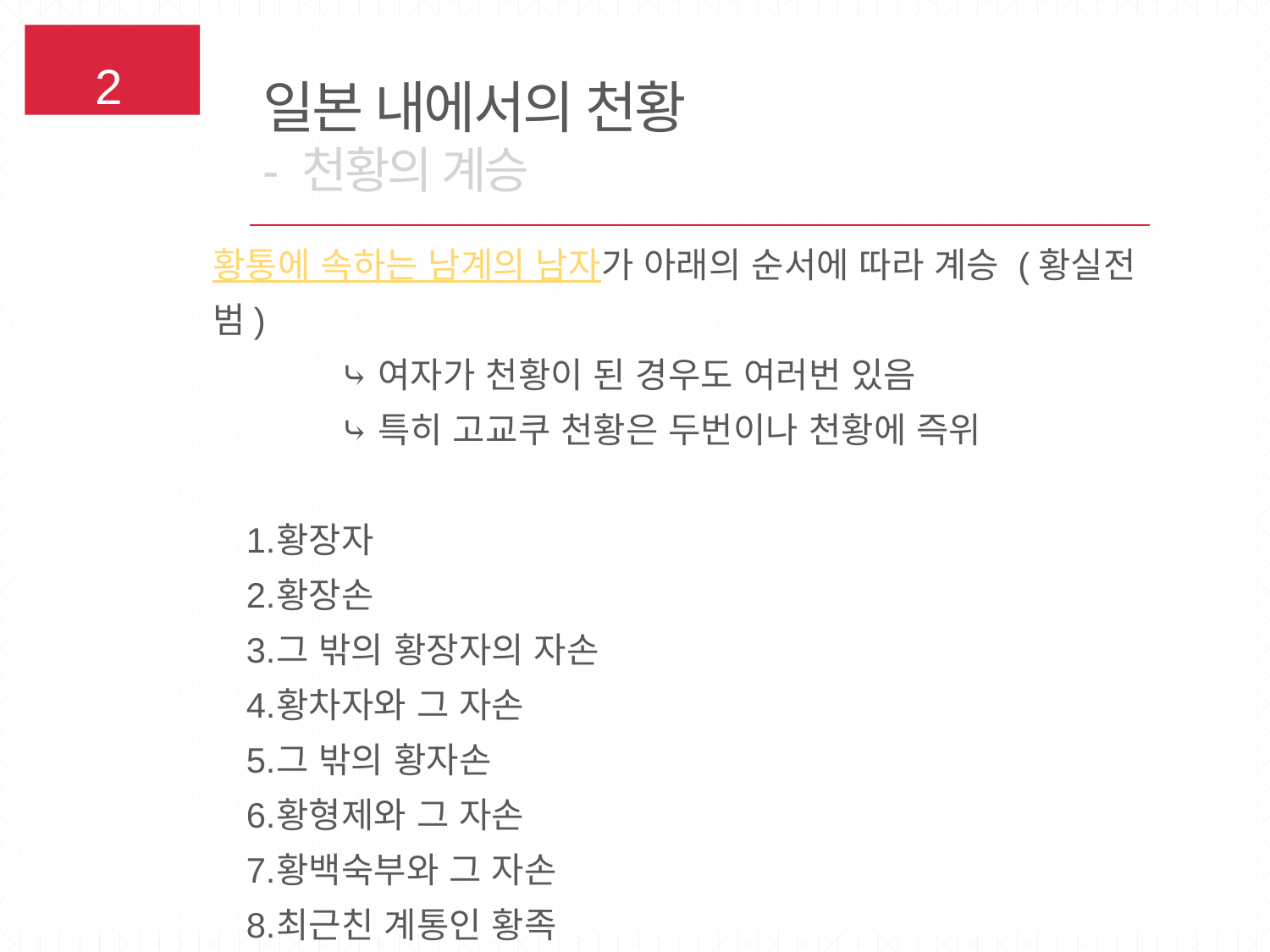

일본 내에서의 천황
- 천황의 계승

2
황통에 속하는 남계의 남자가 아래의 순서에 따라 계승 (황실전범)
	⤷여자가 천황이 된 경우도 여러번 있음
	⤷특히 고교쿠 천황은 두번이나 천황에 즉위

황장자
황장손
그 밖의 황장자의 자손
황차자와 그 자손
그 밖의 황자손
황형제와 그 자손
황백숙부와 그 자손
최근친 계통인 황족